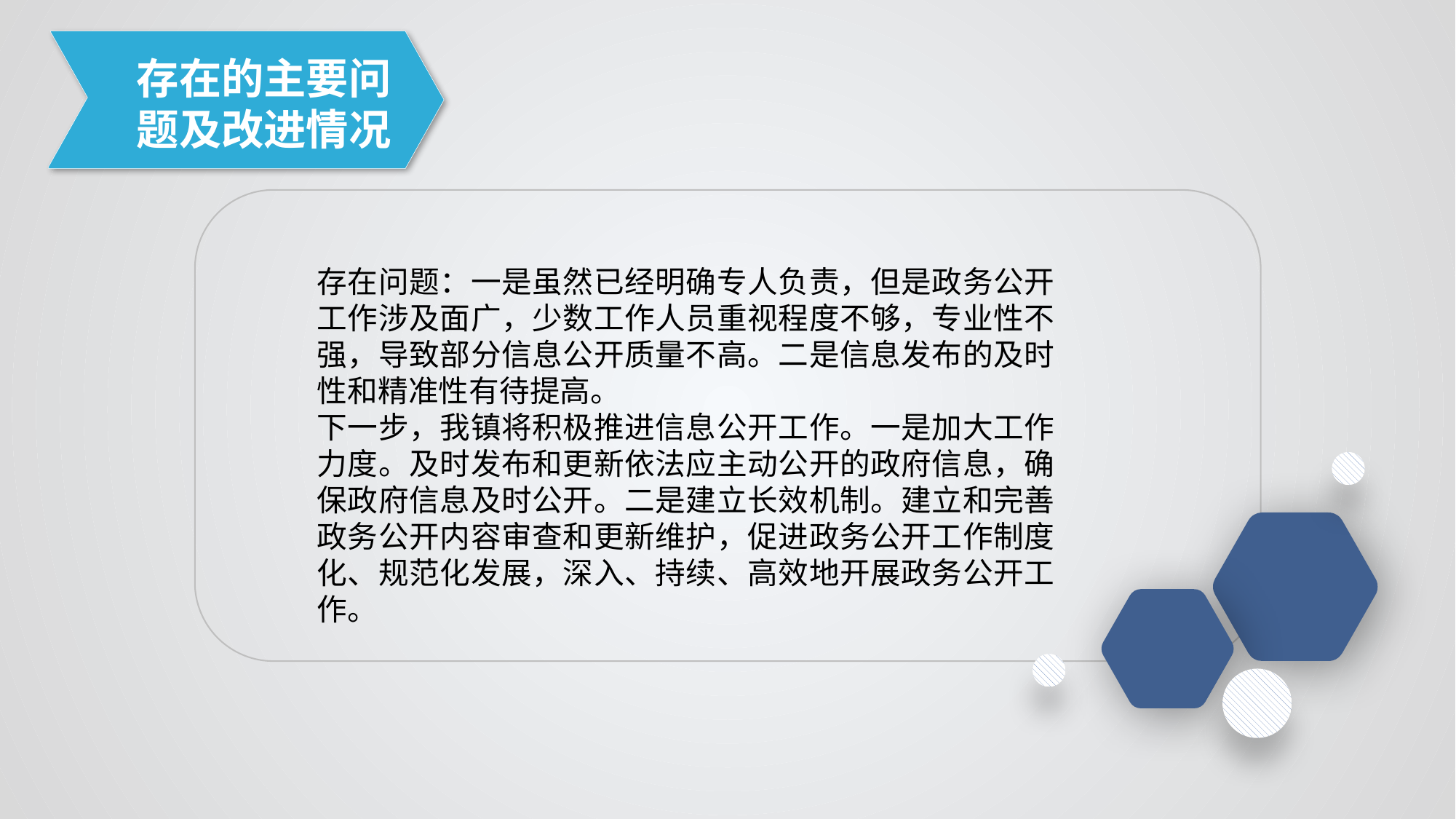

存在的主要问题及改进情况
总体情况

存在问题：一是虽然已经明确专人负责，但是政务公开工作涉及面广，少数工作人员重视程度不够，专业性不强，导致部分信息公开质量不高。二是信息发布的及时性和精准性有待提高。
下一步，我镇将积极推进信息公开工作。一是加大工作力度。及时发布和更新依法应主动公开的政府信息，确保政府信息及时公开。二是建立长效机制。建立和完善政务公开内容审查和更新维护，促进政务公开工作制度化、规范化发展，深入、持续、高效地开展政务公开工作。